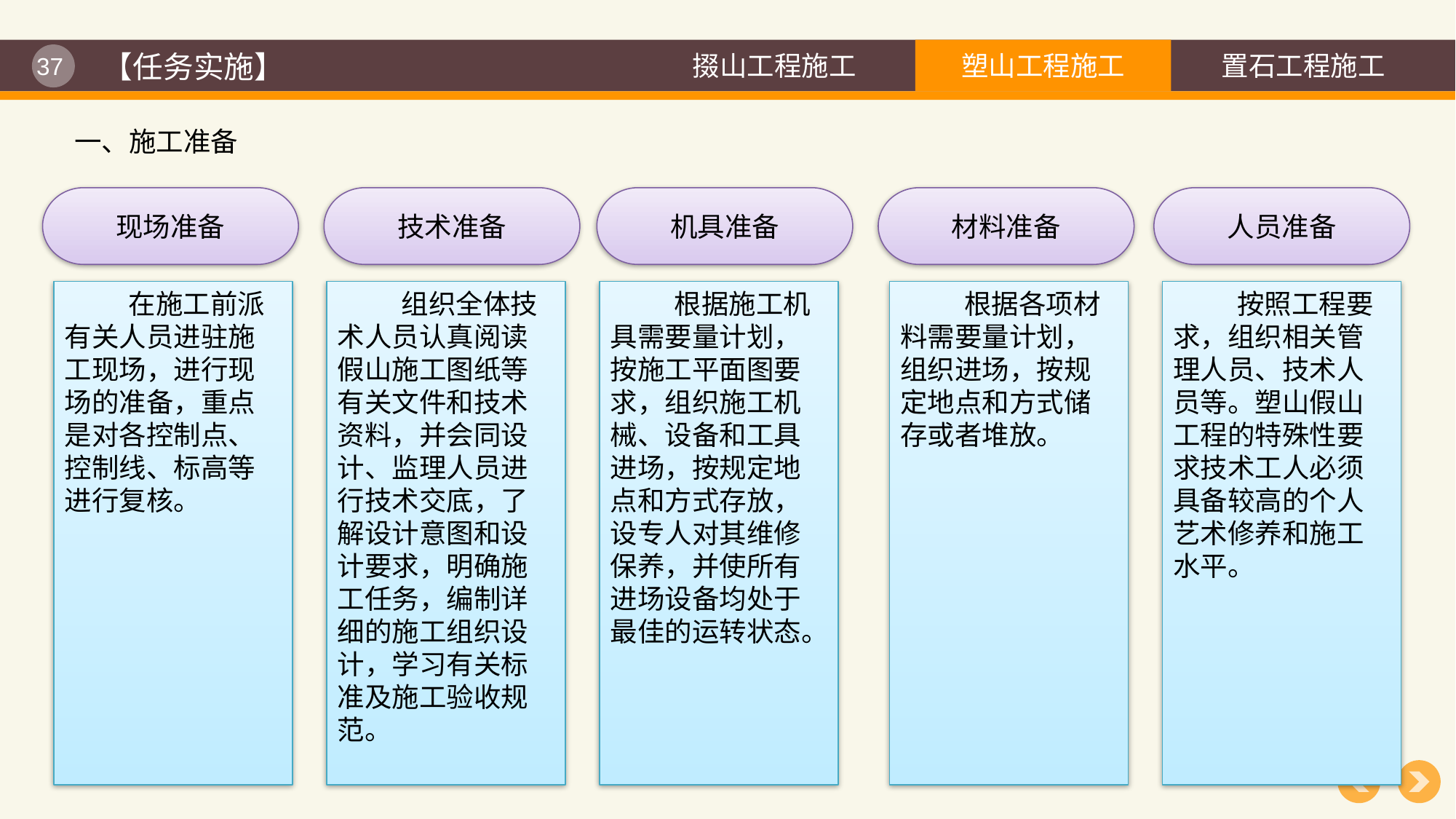

【任务实施】
一、施工准备
现场准备
技术准备
机具准备
材料准备
人员准备
在施工前派有关人员进驻施工现场，进行现场的准备，重点是对各控制点、控制线、标高等进行复核。
组织全体技术人员认真阅读假山施工图纸等有关文件和技术资料，并会同设计、监理人员进行技术交底，了解设计意图和设计要求，明确施工任务，编制详细的施工组织设计，学习有关标准及施工验收规范。
根据施工机具需要量计划，按施工平面图要求，组织施工机械、设备和工具进场，按规定地点和方式存放，设专人对其维修保养，并使所有进场设备均处于最佳的运转状态。
根据各项材料需要量计划，组织进场，按规定地点和方式储存或者堆放。
按照工程要求，组织相关管理人员、技术人员等。塑山假山工程的特殊性要求技术工人必须具备较高的个人艺术修养和施工水平。